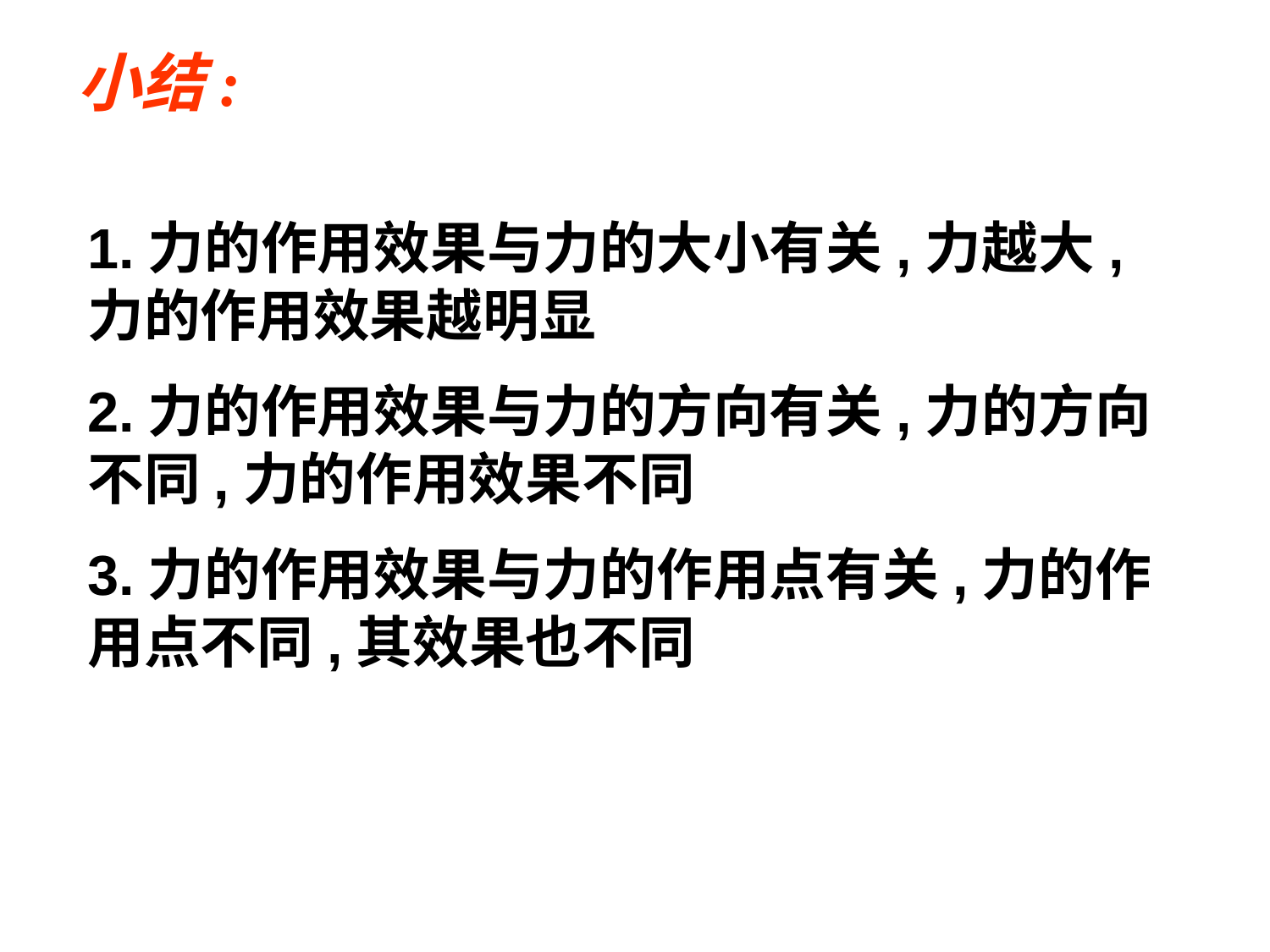

小结:
1.力的作用效果与力的大小有关,力越大,力的作用效果越明显
2.力的作用效果与力的方向有关,力的方向不同,力的作用效果不同
3.力的作用效果与力的作用点有关,力的作用点不同,其效果也不同